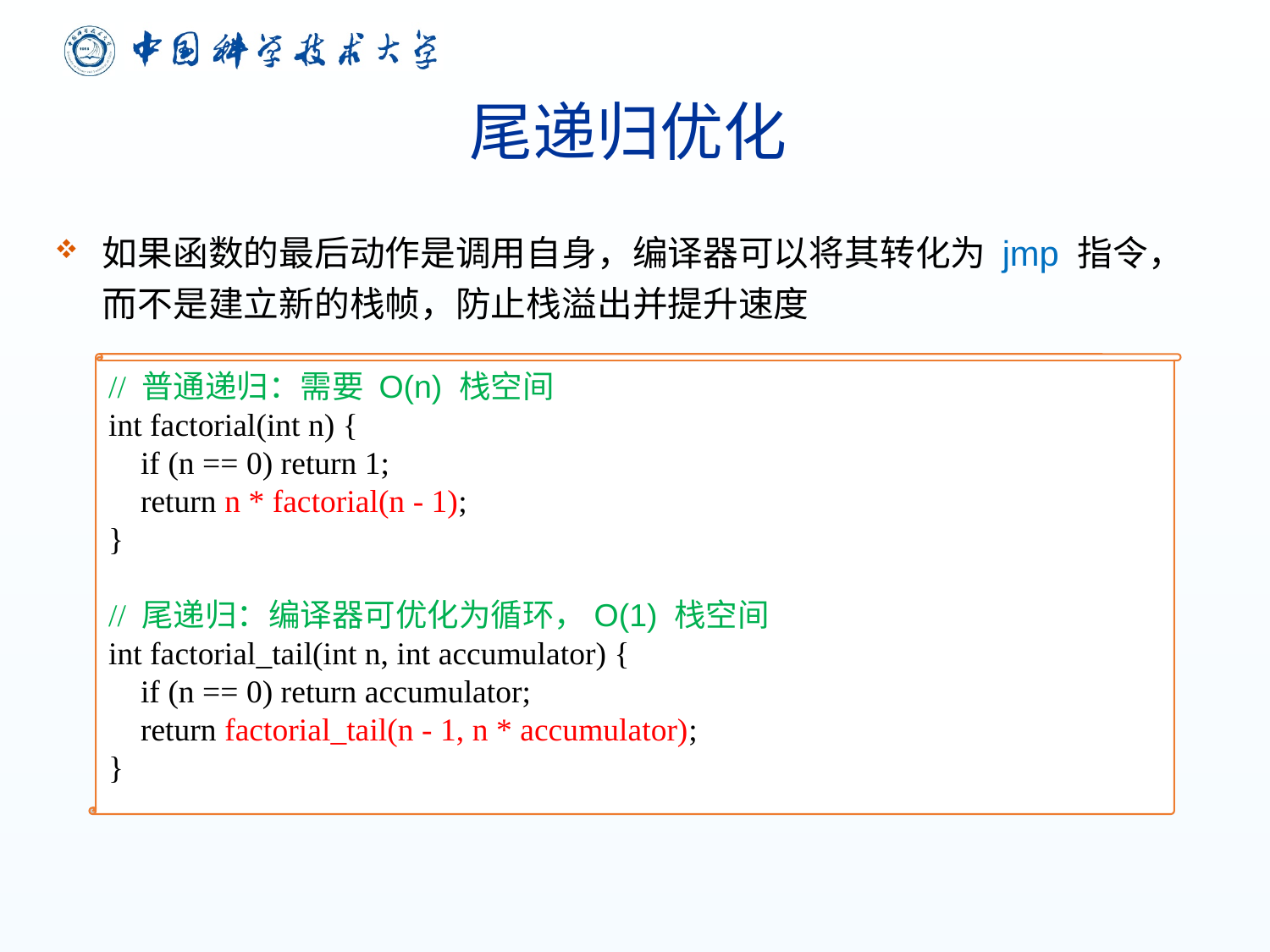

# 尾递归优化
如果函数的最后动作是调用自身，编译器可以将其转化为 jmp 指令，而不是建立新的栈帧，防止栈溢出并提升速度
// 普通递归：需要 O(n) 栈空间
int factorial(int n) {
    if (n == 0) return 1;
    return n * factorial(n - 1);
}

// 尾递归：编译器可优化为循环，O(1) 栈空间
int factorial_tail(int n, int accumulator) {
    if (n == 0) return accumulator;
    return factorial_tail(n - 1, n * accumulator);
}